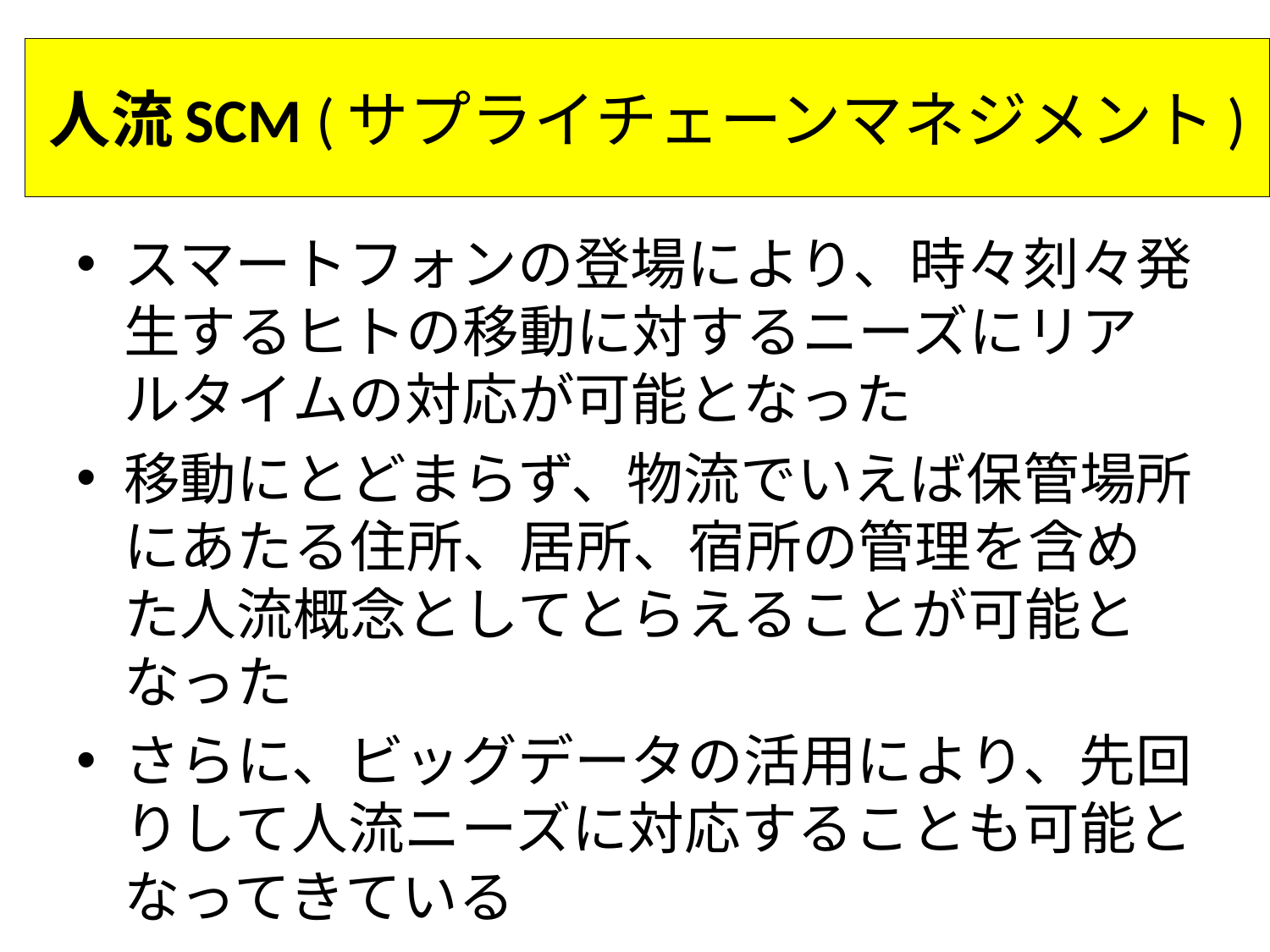

# 人流SCM (サプライチェーンマネジメント)
スマートフォンの登場により、時々刻々発生するヒトの移動に対するニーズにリアルタイムの対応が可能となった
移動にとどまらず、物流でいえば保管場所にあたる住所、居所、宿所の管理を含めた人流概念としてとらえることが可能となった
さらに、ビッグデータの活用により、先回りして人流ニーズに対応することも可能となってきている